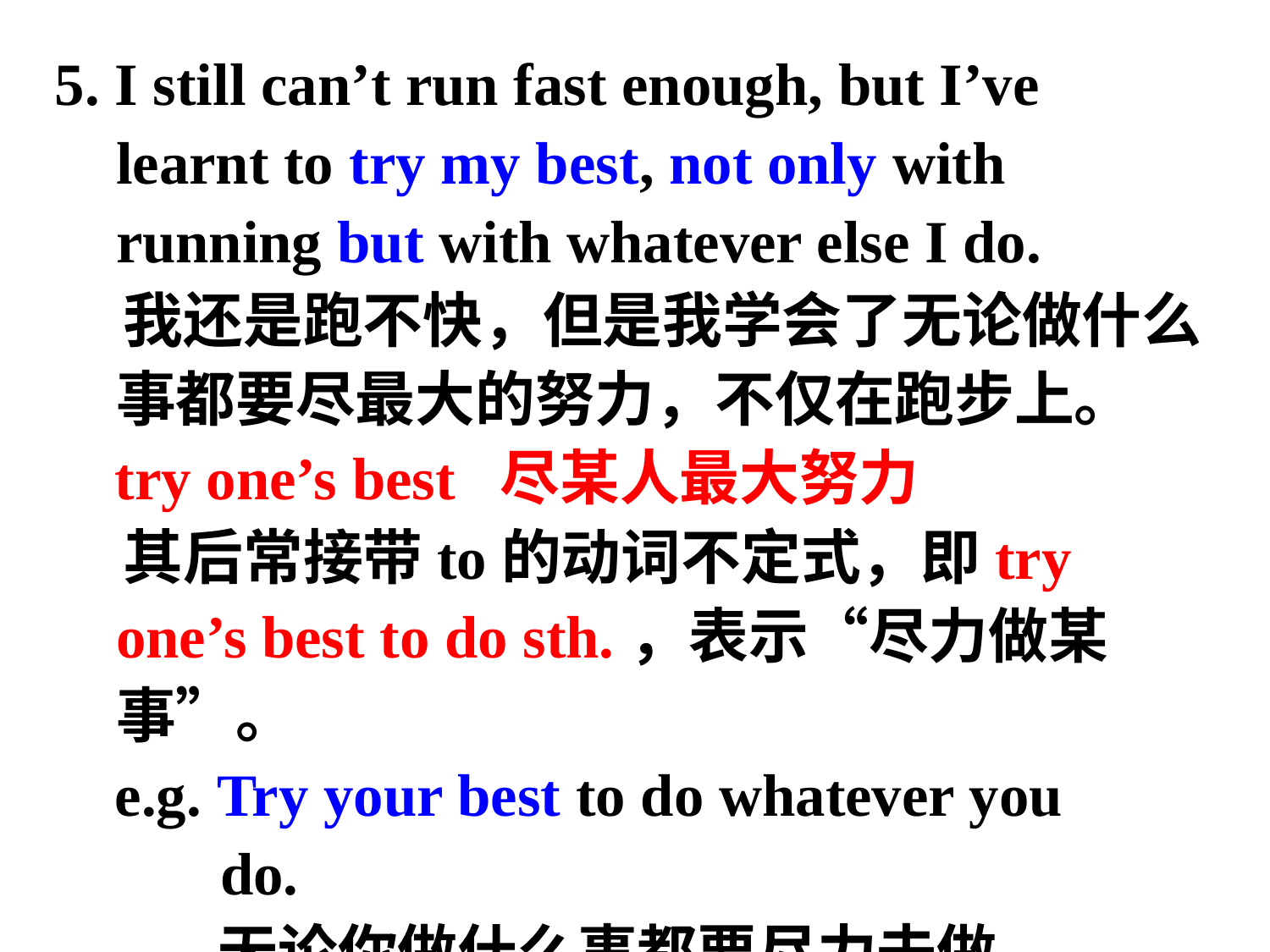

5. I still can’t run fast enough, but I’ve learnt to try my best, not only with running but with whatever else I do.
    我还是跑不快，但是我学会了无论做什么事都要尽最大的努力，不仅在跑步上。
    try one’s best  尽某人最大努力
    其后常接带to的动词不定式，即try one’s best to do sth.，表示“尽力做某事”。
    e.g. Try your best to do whatever you
           do.
           无论你做什么事都要尽力去做。